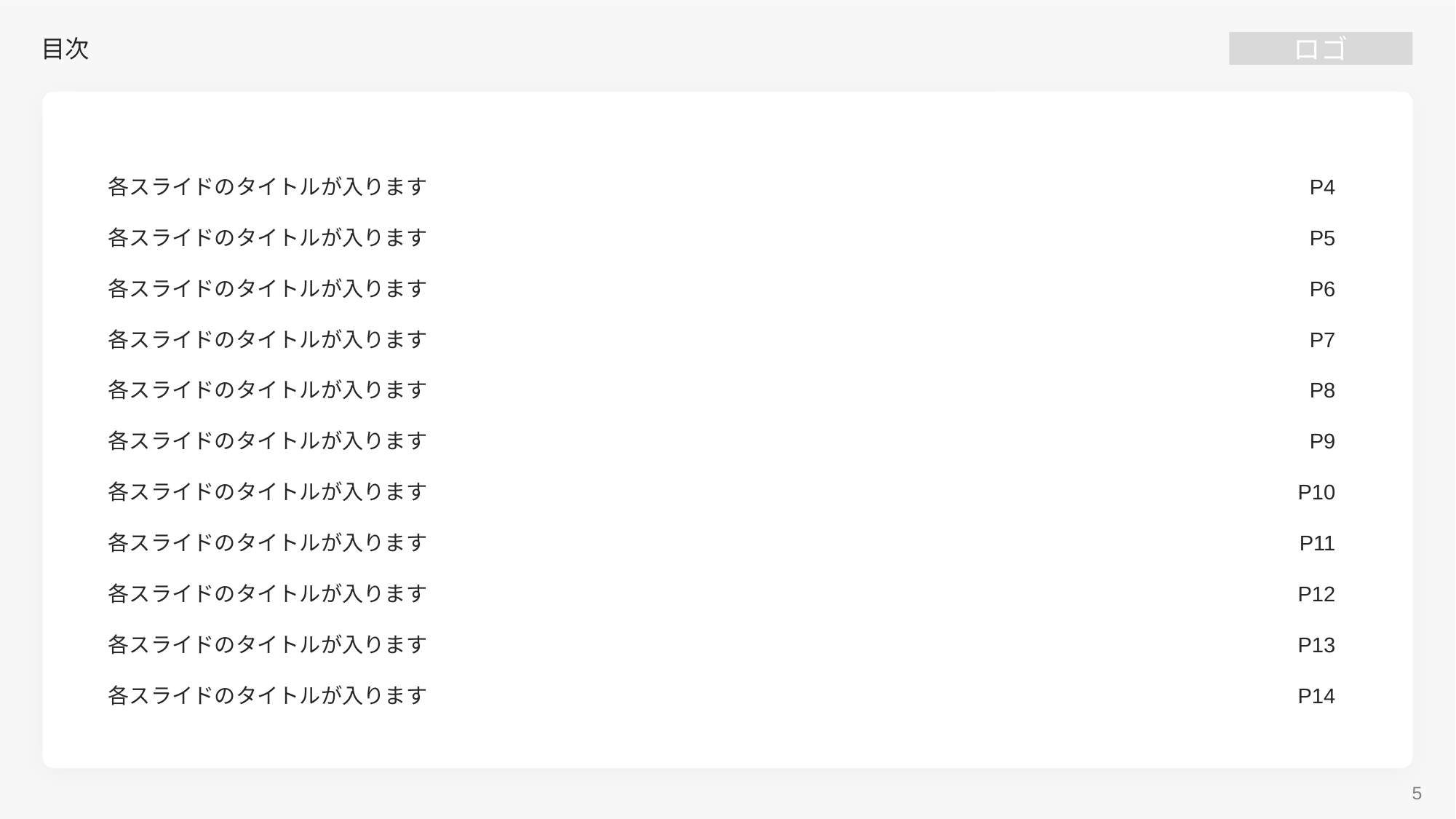

# 目次
各スライドのタイトルが入ります
各スライドのタイトルが入ります
各スライドのタイトルが入ります
各スライドのタイトルが入ります
各スライドのタイトルが入ります
各スライドのタイトルが入ります
各スライドのタイトルが入ります
各スライドのタイトルが入ります
各スライドのタイトルが入ります
各スライドのタイトルが入ります
各スライドのタイトルが入ります
P4
P5
P6
P7
P8
P9
P10
P11
P12
P13
P14